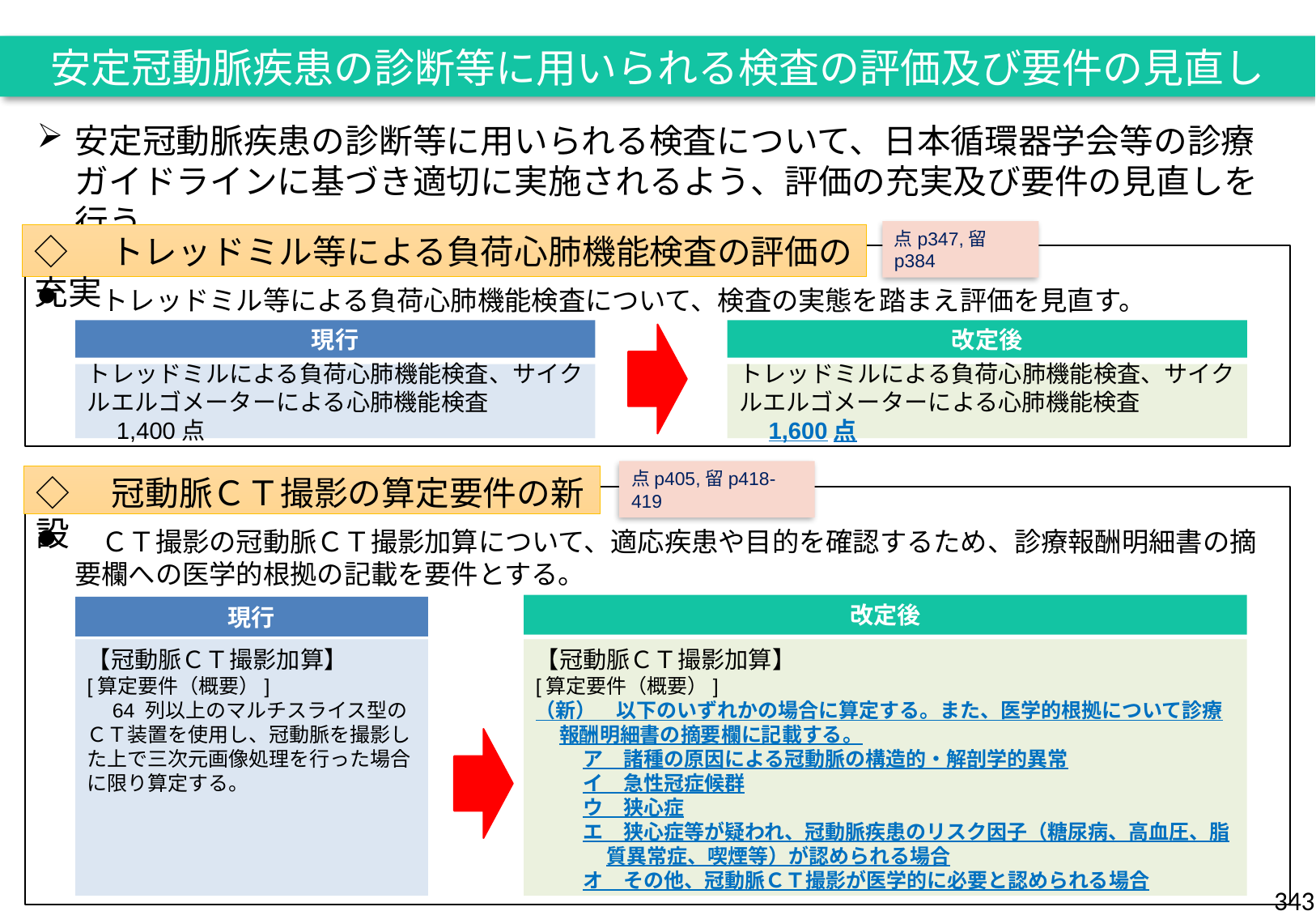

安定冠動脈疾患の診断等に用いられる検査の評価及び要件の見直し
安定冠動脈疾患の診断等に用いられる検査について、日本循環器学会等の診療
ガイドラインに基づき適切に実施されるよう、評価の充実及び要件の見直しを行う。
点p347,留p384
◇　トレッドミル等による負荷心肺機能検査の評価の充実

　トレッドミル等による負荷心肺機能検査について、検査の実態を踏まえ評価を見直す。

現行
改定後

トレッドミルによる負荷心肺機能検査、サイクルエルゴメーターによる心肺機能検査　　　　　1,400点
トレッドミルによる負荷心肺機能検査、サイクルエルゴメーターによる心肺機能検査　　　　　1,600点
点p405,留p418-419
◇　冠動脈ＣＴ撮影の算定要件の新設

　ＣＴ撮影の冠動脈ＣＴ撮影加算について、適応疾患や目的を確認するため、診療報酬明細書の摘要欄への医学的根拠の記載を要件とする。

改定後
現行
【冠動脈ＣＴ撮影加算】
[算定要件（概要）]
　64 列以上のマルチスライス型のＣＴ装置を使用し、冠動脈を撮影した上で三次元画像処理を行った場合に限り算定する。
【冠動脈ＣＴ撮影加算】
[算定要件（概要）]
（新）　以下のいずれかの場合に算定する。また、医学的根拠について診療報酬明細書の摘要欄に記載する。
ア　諸種の原因による冠動脈の構造的・解剖学的異常
イ　急性冠症候群
ウ　狭心症
エ　狭心症等が疑われ、冠動脈疾患のリスク因子（糖尿病、高血圧、脂質異常症、喫煙等）が認められる場合
オ　その他、冠動脈ＣＴ撮影が医学的に必要と認められる場合

343